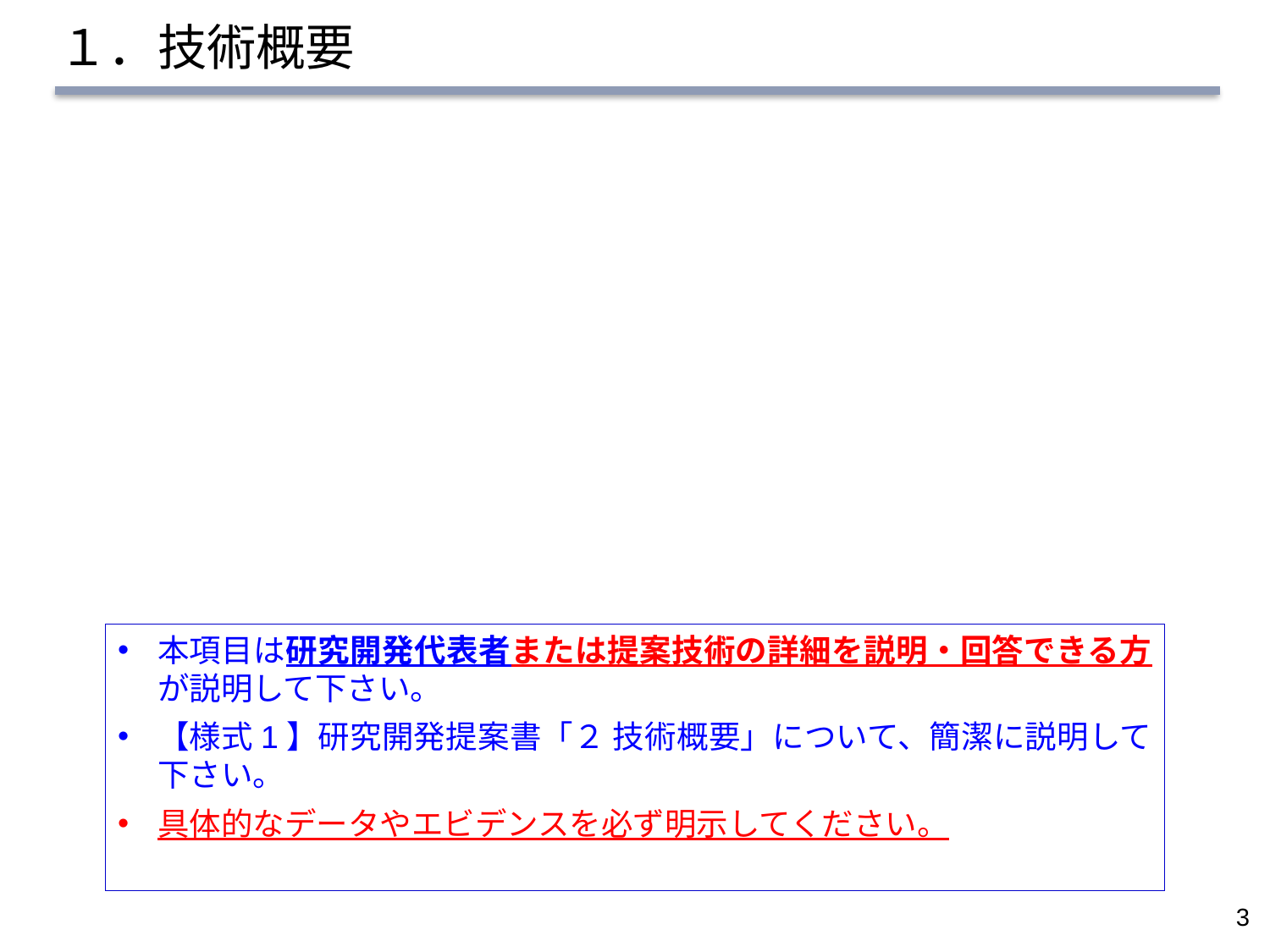

# １．技術概要
本項目は研究開発代表者または提案技術の詳細を説明・回答できる方が説明して下さい。
【様式1】研究開発提案書「２ 技術概要」について、簡潔に説明して下さい。
具体的なデータやエビデンスを必ず明示してください。
3